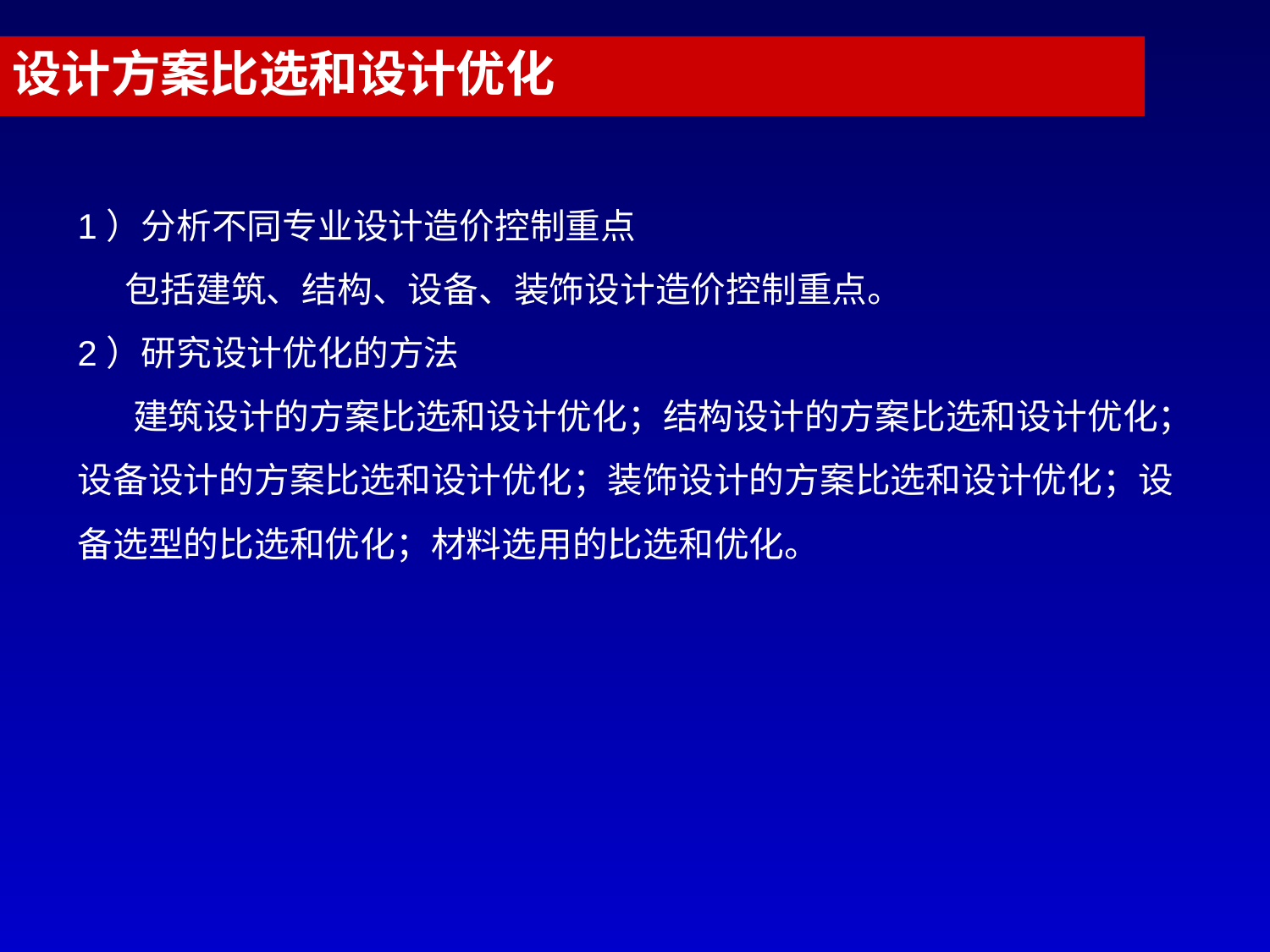

设计方案比选和设计优化
1）分析不同专业设计造价控制重点
     包括建筑、结构、设备、装饰设计造价控制重点。
2）研究设计优化的方法
      建筑设计的方案比选和设计优化；结构设计的方案比选和设计优化；设备设计的方案比选和设计优化；装饰设计的方案比选和设计优化；设备选型的比选和优化；材料选用的比选和优化。
41